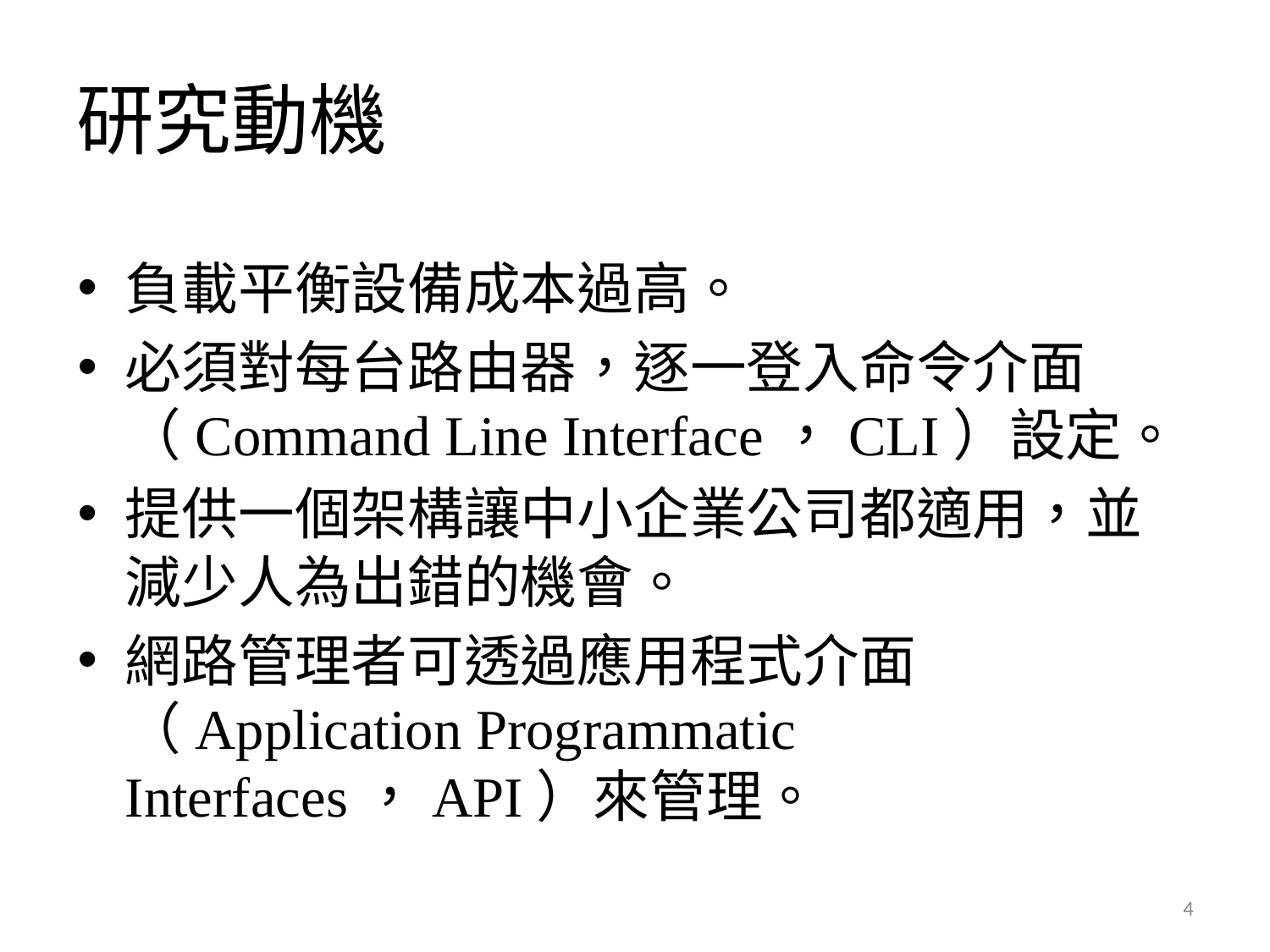

# 研究動機
負載平衡設備成本過高。
必須對每台路由器，逐一登入命令介面 （Command Line Interface，CLI）設定。
提供一個架構讓中小企業公司都適用，並減少人為出錯的機會。
網路管理者可透過應用程式介面（Application Programmatic Interfaces，API）來管理。

4